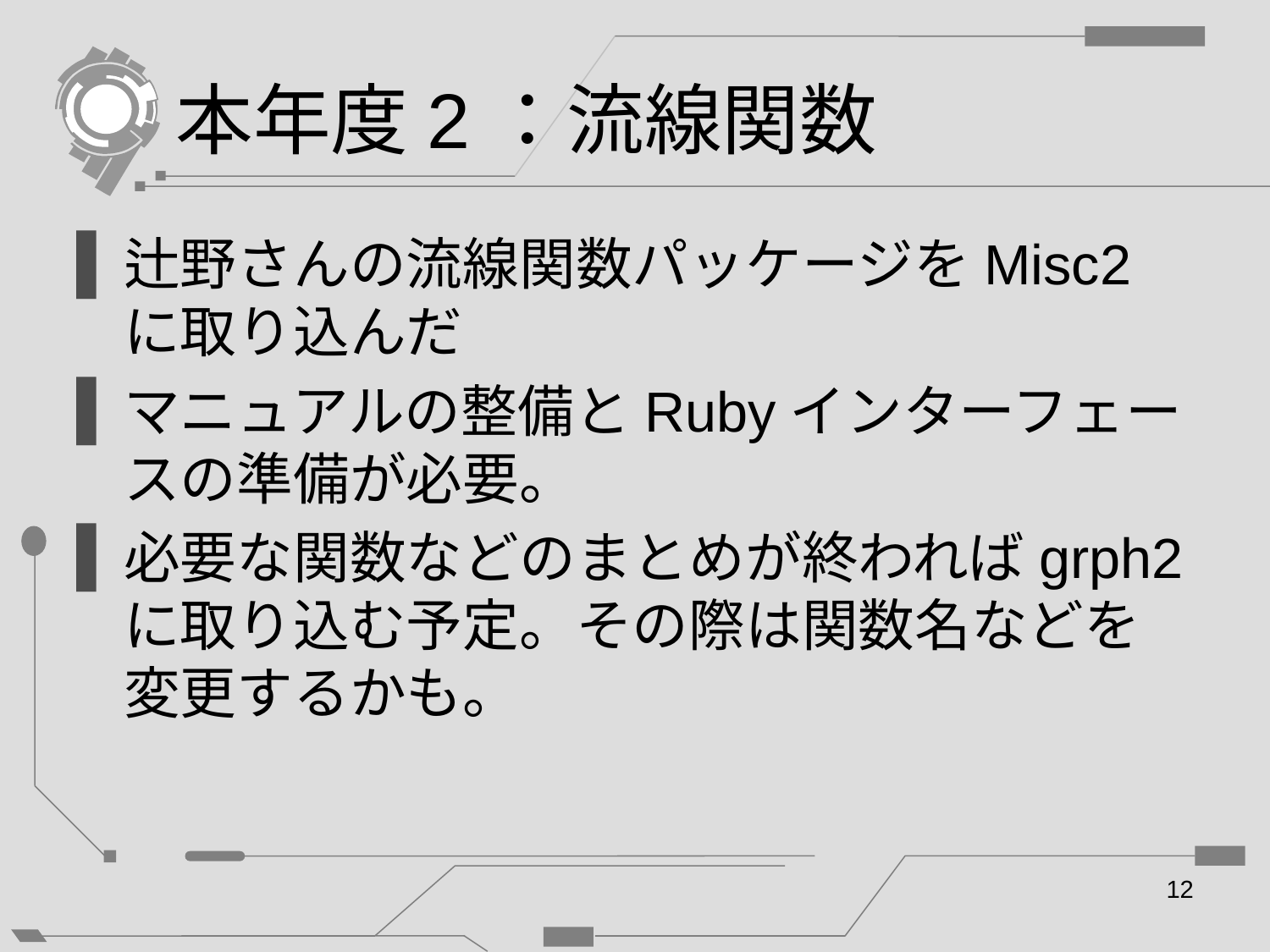

# 本年度2：流線関数
辻野さんの流線関数パッケージをMisc2に取り込んだ
マニュアルの整備とRubyインターフェースの準備が必要。
必要な関数などのまとめが終わればgrph2に取り込む予定。その際は関数名などを変更するかも。
12